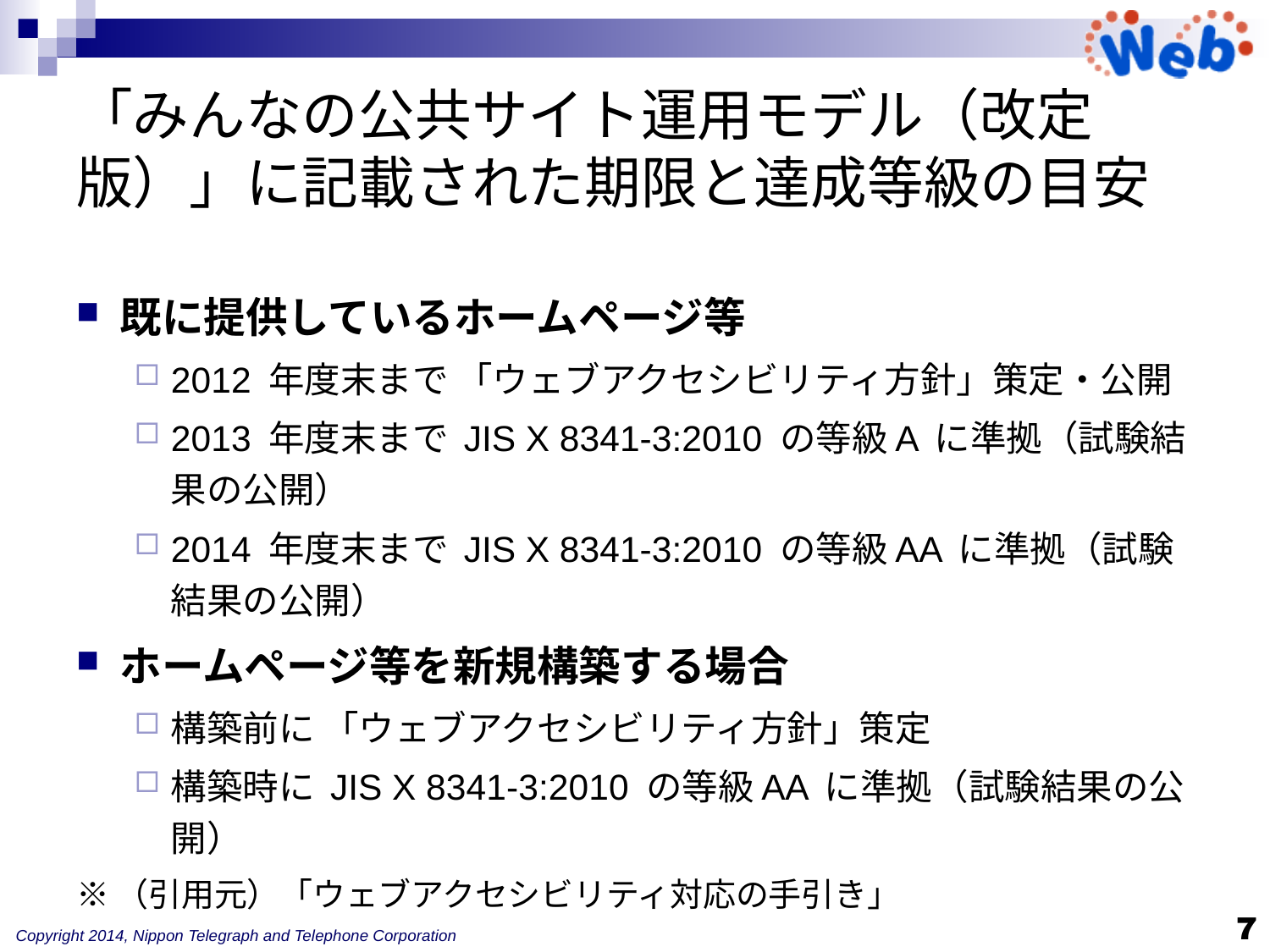

# 「みんなの公共サイト運用モデル（改定版）」に記載された期限と達成等級の目安
既に提供しているホームページ等
2012 年度末まで 「ウェブアクセシビリティ方針」策定・公開
2013 年度末まで JIS X 8341-3:2010 の等級A に準拠（試験結果の公開）
2014 年度末まで JIS X 8341-3:2010 の等級AA に準拠（試験結果の公開）
ホームページ等を新規構築する場合
構築前に 「ウェブアクセシビリティ方針」策定
構築時に JIS X 8341-3:2010 の等級AA に準拠（試験結果の公開）
※（引用元）「ウェブアクセシビリティ対応の手引き」
7